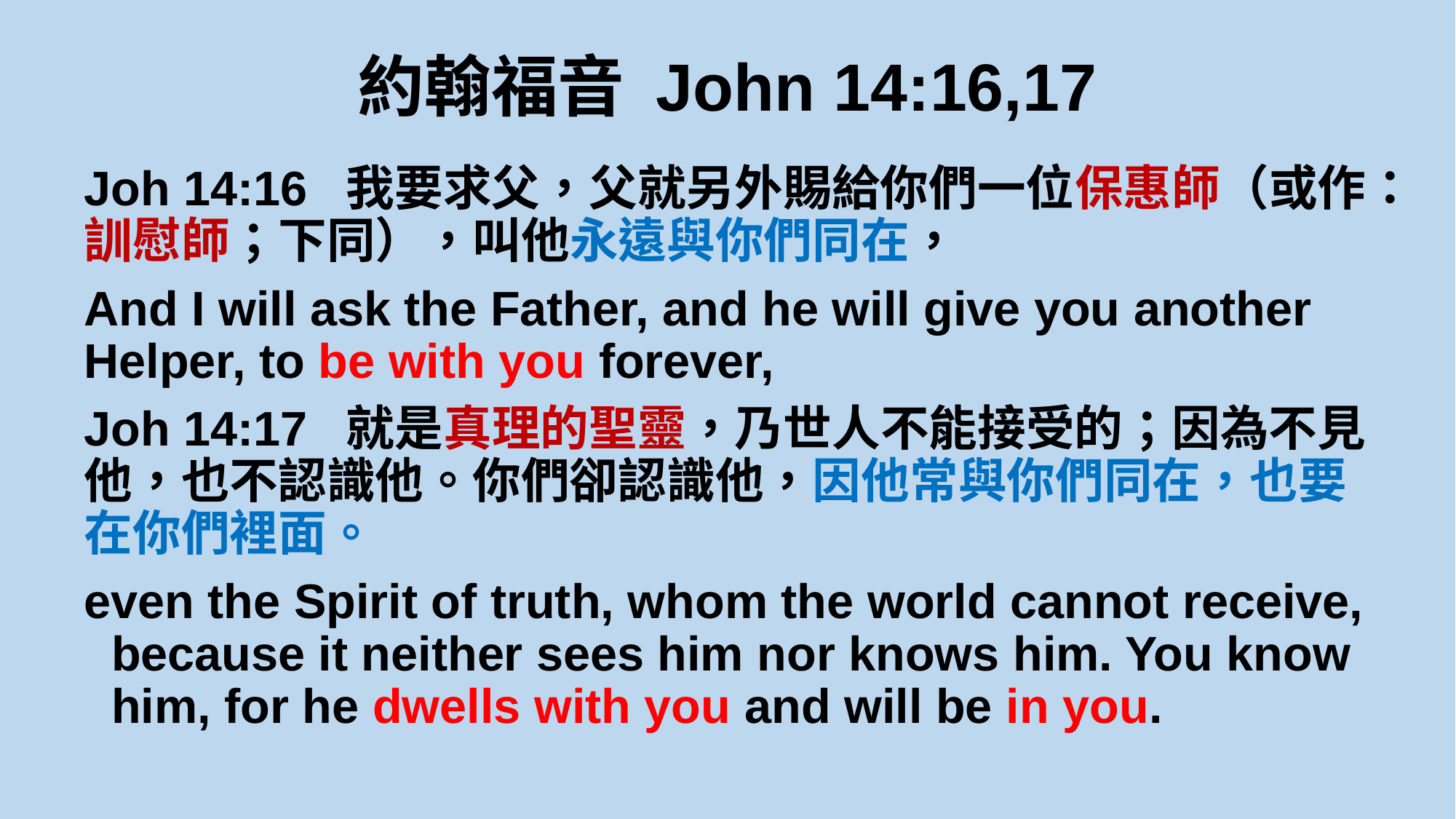

# 約翰福音 John 14:16,17
Joh 14:16  我要求父，父就另外賜給你們一位保惠師（或作：訓慰師；下同），叫他永遠與你們同在，
And I will ask the Father, and he will give you another Helper, to be with you forever,
Joh 14:17  就是真理的聖靈，乃世人不能接受的；因為不見他，也不認識他。你們卻認識他，因他常與你們同在，也要在你們裡面。
even the Spirit of truth, whom the world cannot receive, because it neither sees him nor knows him. You know him, for he dwells with you and will be in you.